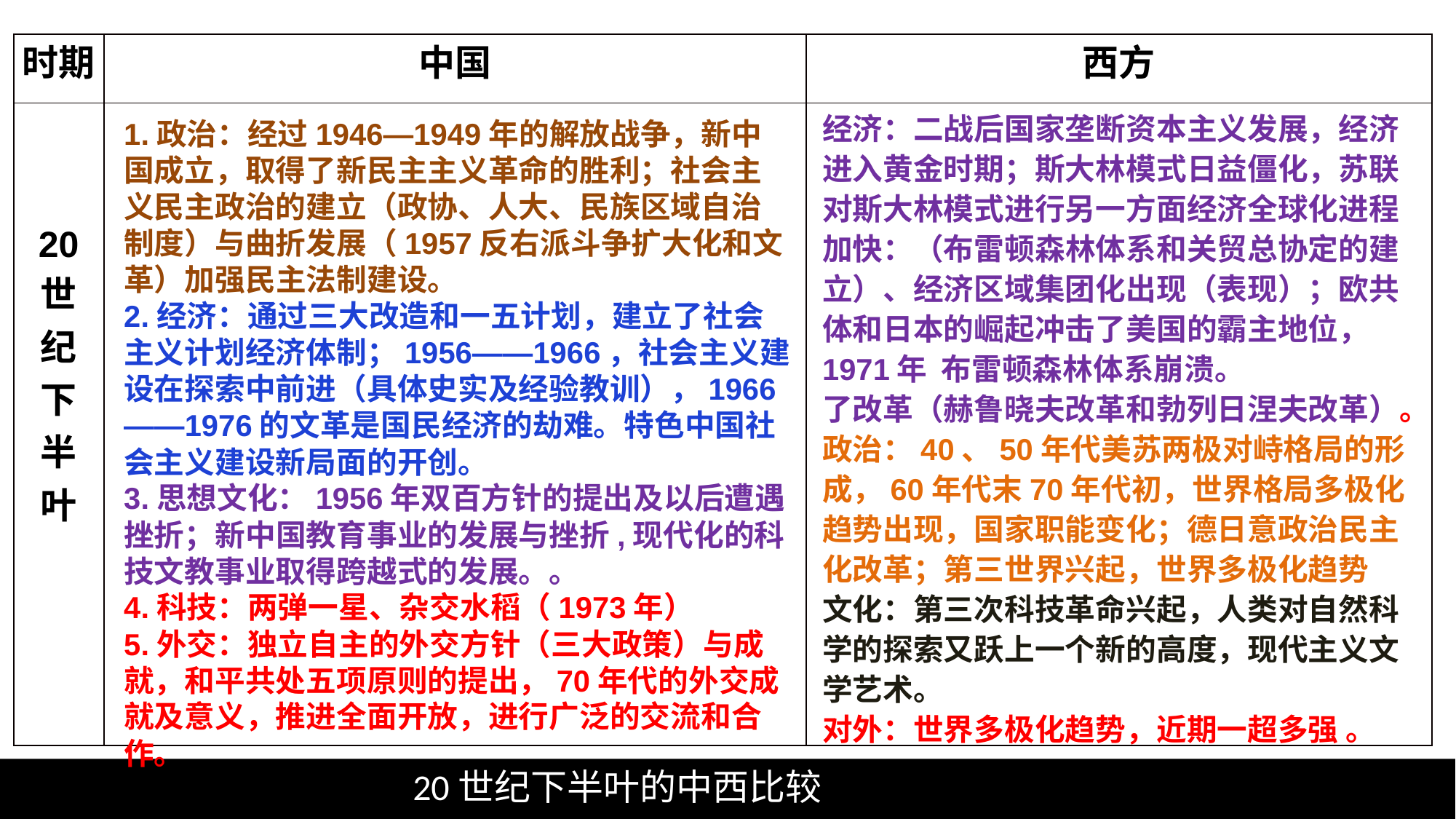

| 时期 | 中国 | 西方 |
| --- | --- | --- |
| 20 世 纪 下 半 叶 |  |  |
经济：二战后国家垄断资本主义发展，经济进入黄金时期；斯大林模式日益僵化，苏联对斯大林模式进行另一方面经济全球化进程加快：（布雷顿森林体系和关贸总协定的建立）、经济区域集团化出现（表现）；欧共体和日本的崛起冲击了美国的霸主地位， 1971年  布雷顿森林体系崩溃。
了改革（赫鲁晓夫改革和勃列日涅夫改革）。
政治：40、50年代美苏两极对峙格局的形成，60年代末70年代初，世界格局多极化趋势出现，国家职能变化；德日意政治民主化改革；第三世界兴起，世界多极化趋势
文化：第三次科技革命兴起，人类对自然科学的探索又跃上一个新的高度，现代主义文学艺术。
对外：世界多极化趋势，近期一超多强 。
1.政治：经过1946—1949年的解放战争，新中国成立，取得了新民主主义革命的胜利；社会主义民主政治的建立（政协、人大、民族区域自治制度）与曲折发展（1957反右派斗争扩大化和文革）加强民主法制建设。
2.经济：通过三大改造和一五计划，建立了社会主义计划经济体制；1956——1966，社会主义建设在探索中前进（具体史实及经验教训），1966——1976的文革是国民经济的劫难。特色中国社会主义建设新局面的开创。
3.思想文化：1956年双百方针的提出及以后遭遇挫折；新中国教育事业的发展与挫折,现代化的科技文教事业取得跨越式的发展。。
4.科技：两弹一星、杂交水稻（1973年）
5.外交：独立自主的外交方针（三大政策）与成就，和平共处五项原则的提出，70年代的外交成就及意义，推进全面开放，进行广泛的交流和合作。
                                                                 20世纪下半叶的中西比较